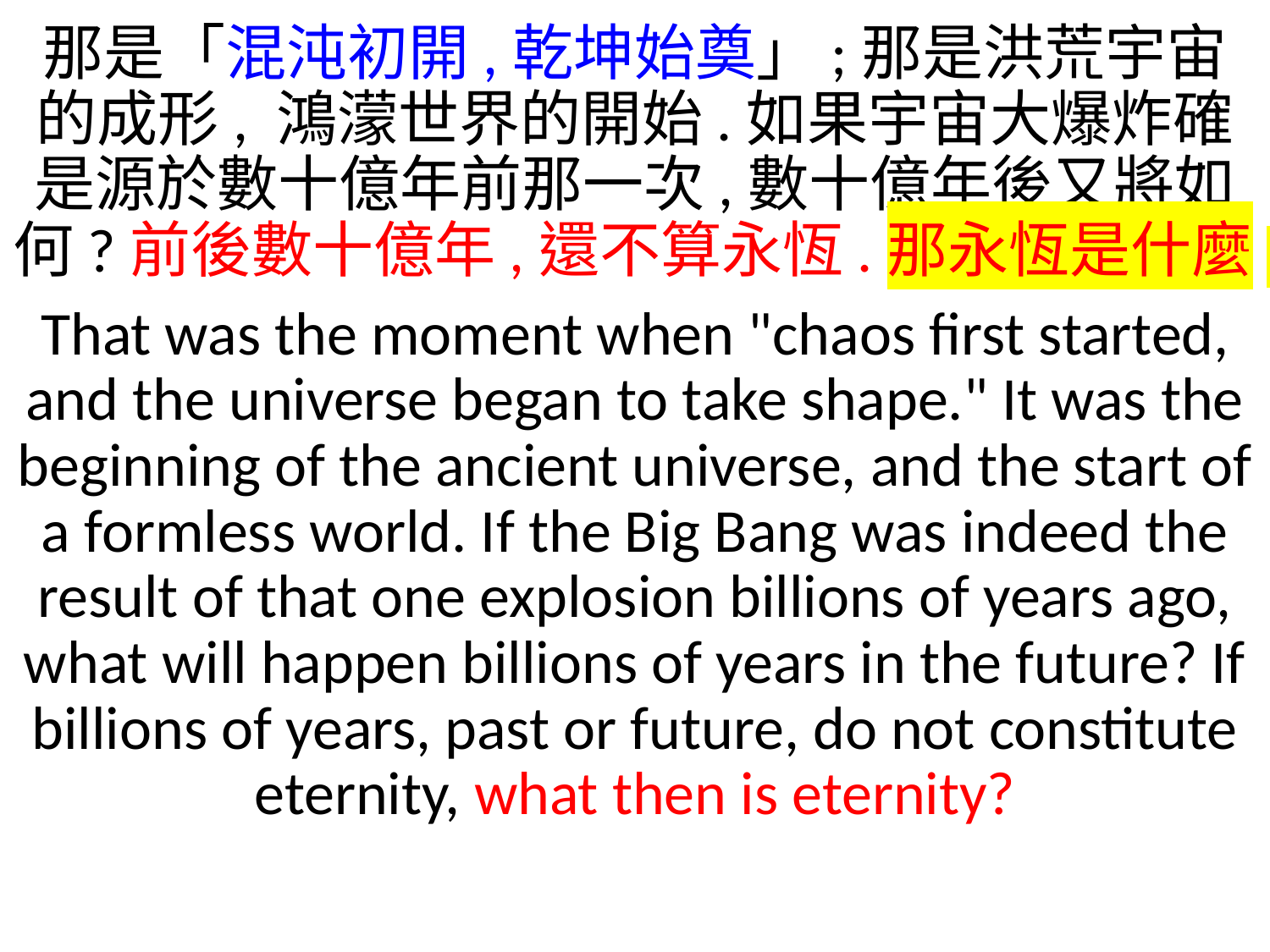

那是「混沌初開,乾坤始奠」;那是洪荒宇宙的成形, 鴻濛世界的開始.如果宇宙大爆炸確是源於數十億年前那一次,數十億年後又將如何?前後數十億年,還不算永恆.那永恆是什麼?
That was the moment when "chaos first started, and the universe began to take shape." It was the beginning of the ancient universe, and the start of a formless world. If the Big Bang was indeed the result of that one explosion billions of years ago, what will happen billions of years in the future? If billions of years, past or future, do not constitute eternity, what then is eternity?